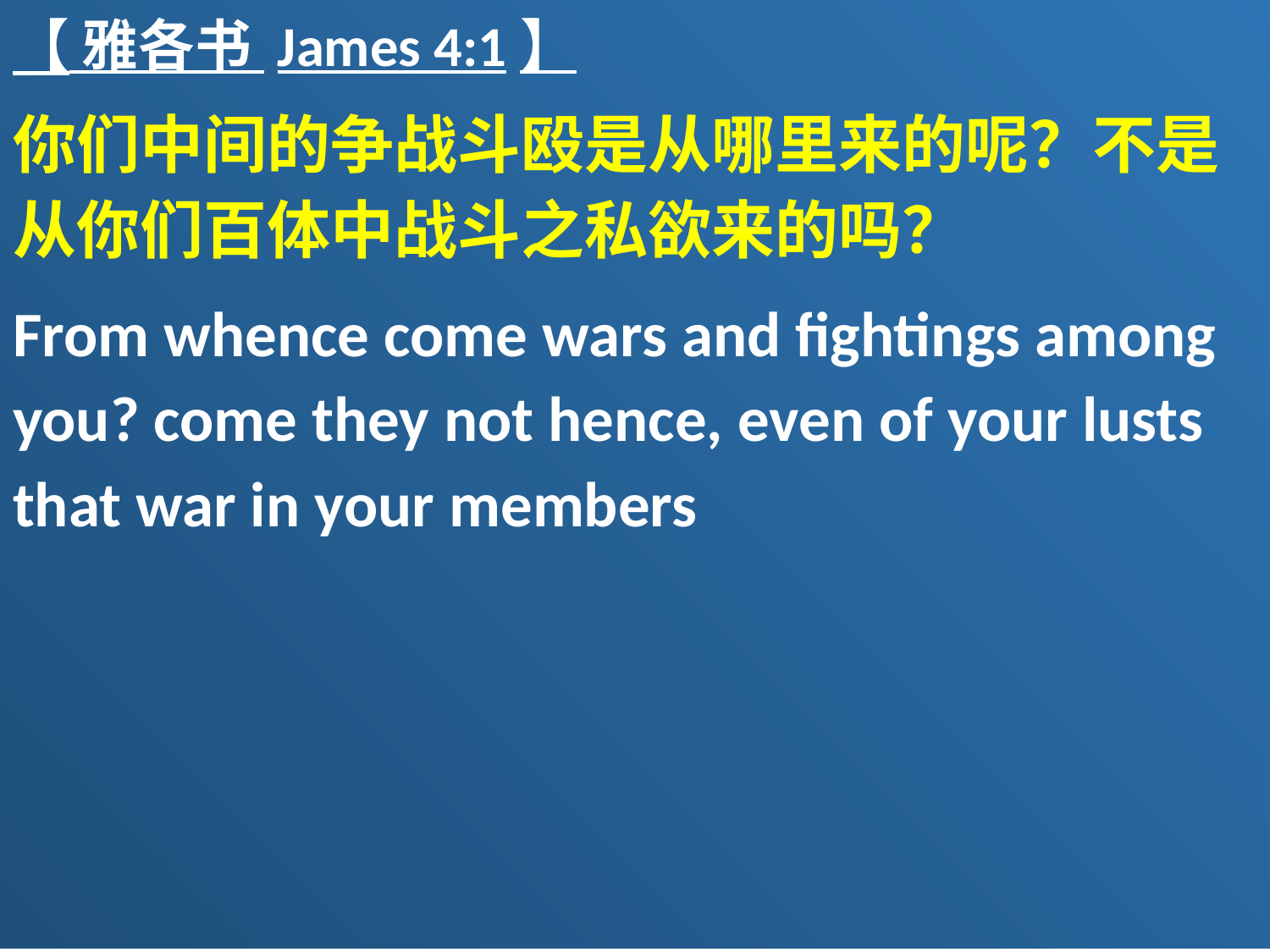

【 雅各书 James 4:1】
你们中间的争战斗殴是从哪里来的呢？不是从你们百体中战斗之私欲来的吗？
From whence come wars and fightings among you? come they not hence, even of your lusts that war in your members